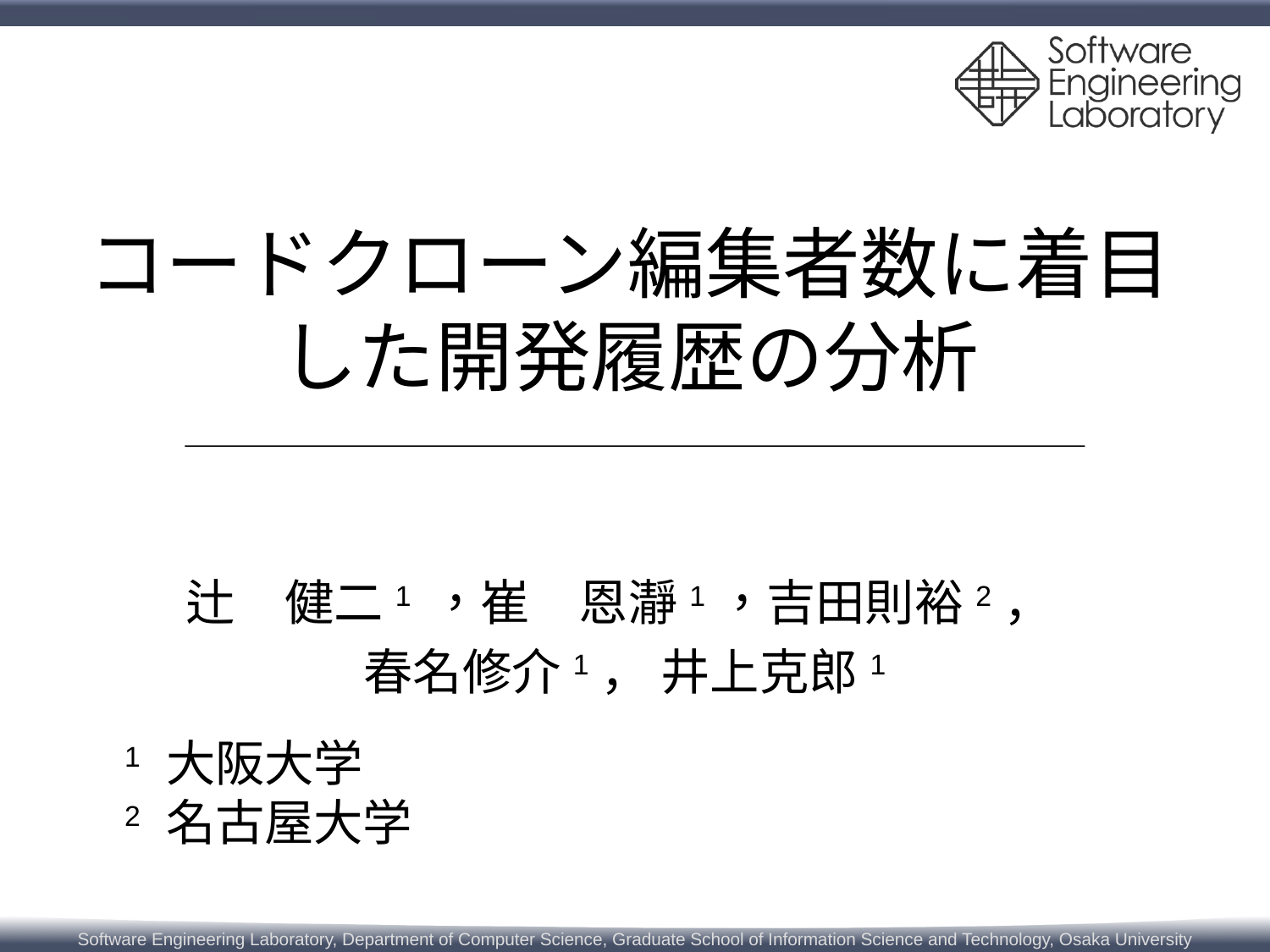

# コードクローン編集者数に着目した開発履歴の分析

辻　健二1 ，崔　恩瀞1，吉田則裕2，
春名修介1， 井上克郎1
1 大阪大学
2 名古屋大学